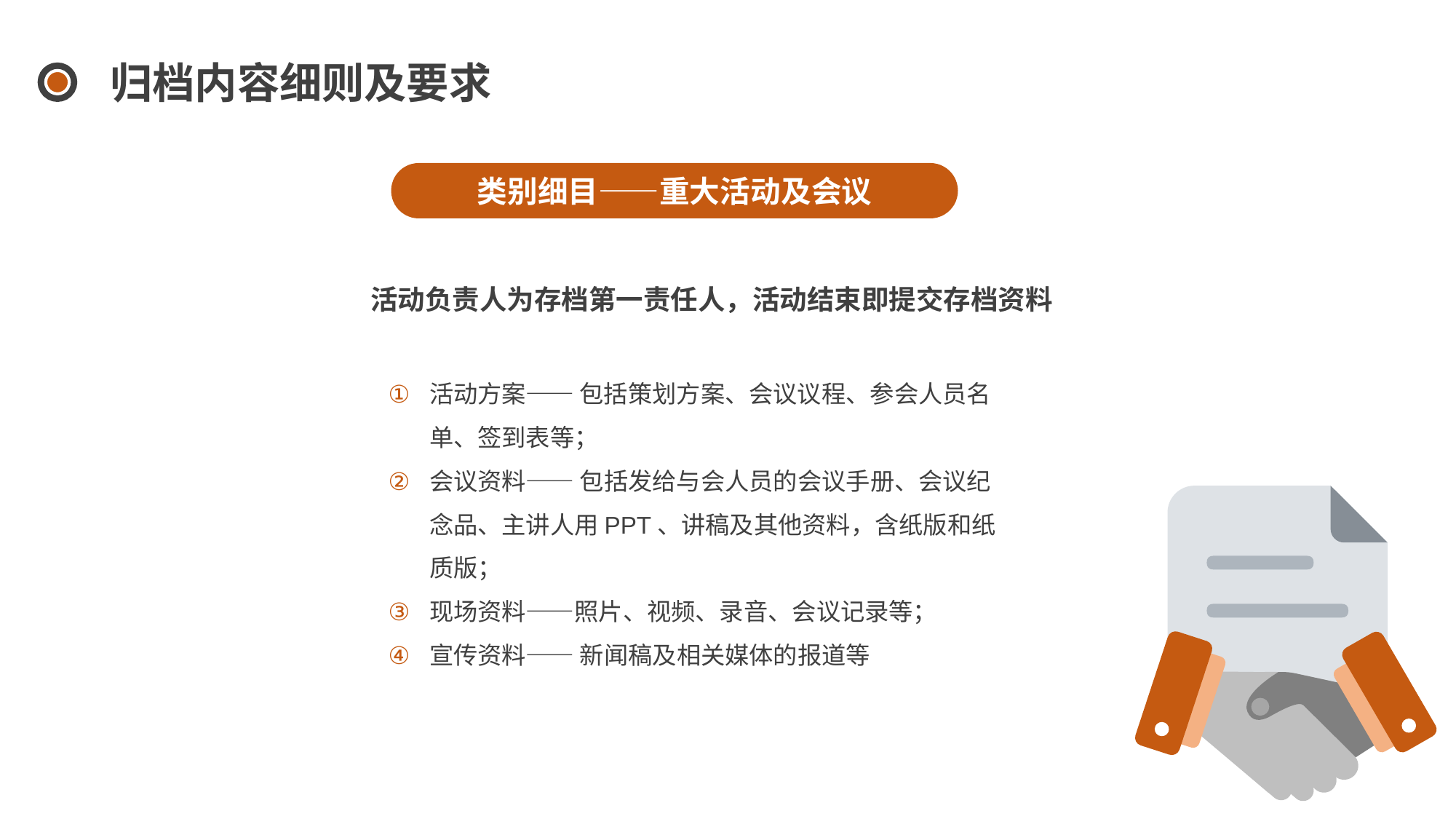

归档内容细则及要求

类别细目——重大活动及会议
活动负责人为存档第一责任人，活动结束即提交存档资料
活动方案—— 包括策划方案、会议议程、参会人员名单、签到表等；
会议资料—— 包括发给与会人员的会议手册、会议纪念品、主讲人用PPT、讲稿及其他资料，含纸版和纸质版；
现场资料——照片、视频、录音、会议记录等；
宣传资料—— 新闻稿及相关媒体的报道等